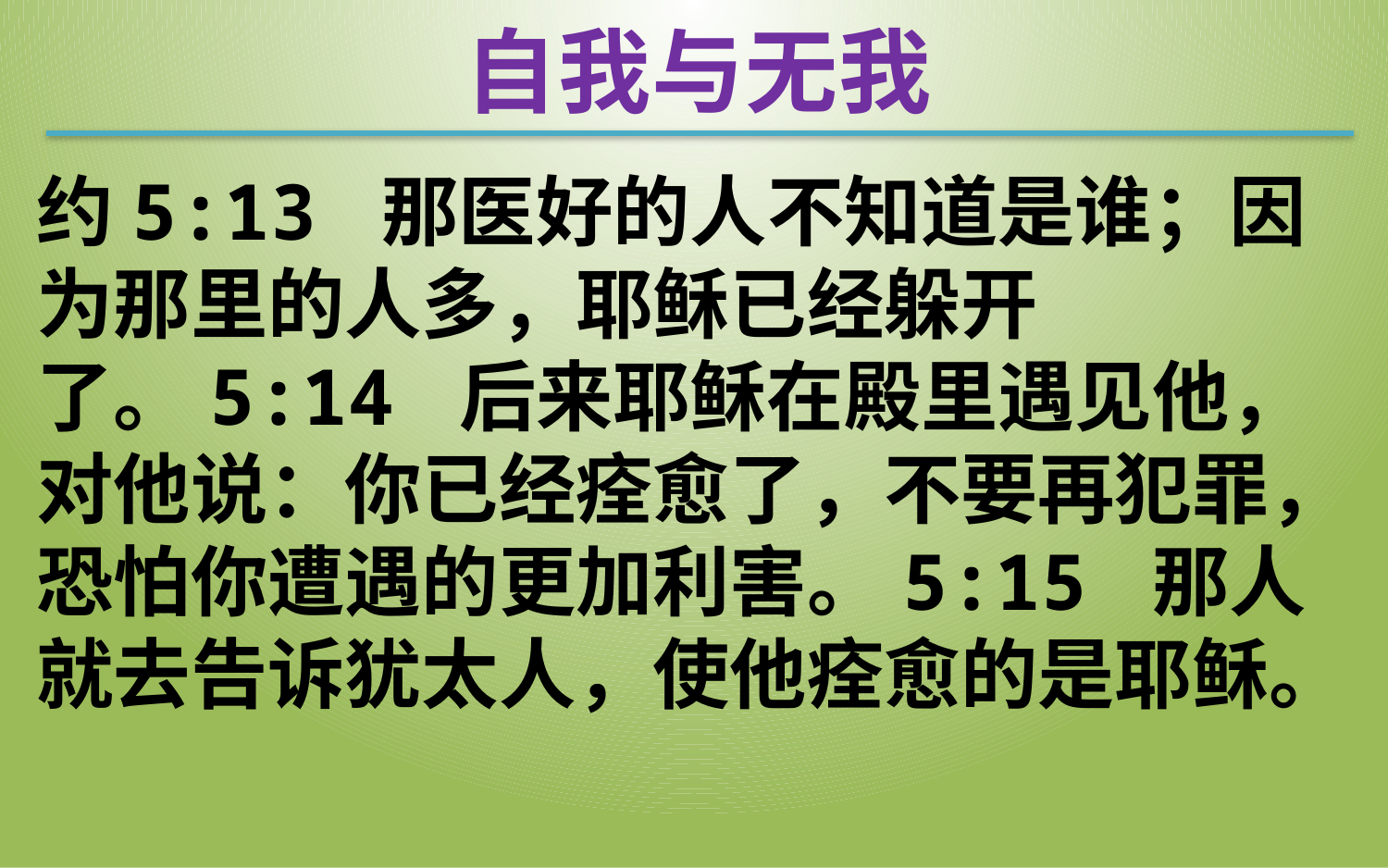

自我与无我
约5:13 那医好的人不知道是谁；因为那里的人多，耶稣已经躲开了。5:14 后来耶稣在殿里遇见他，对他说：你已经痊愈了，不要再犯罪，恐怕你遭遇的更加利害。5:15 那人就去告诉犹太人，使他痊愈的是耶稣。